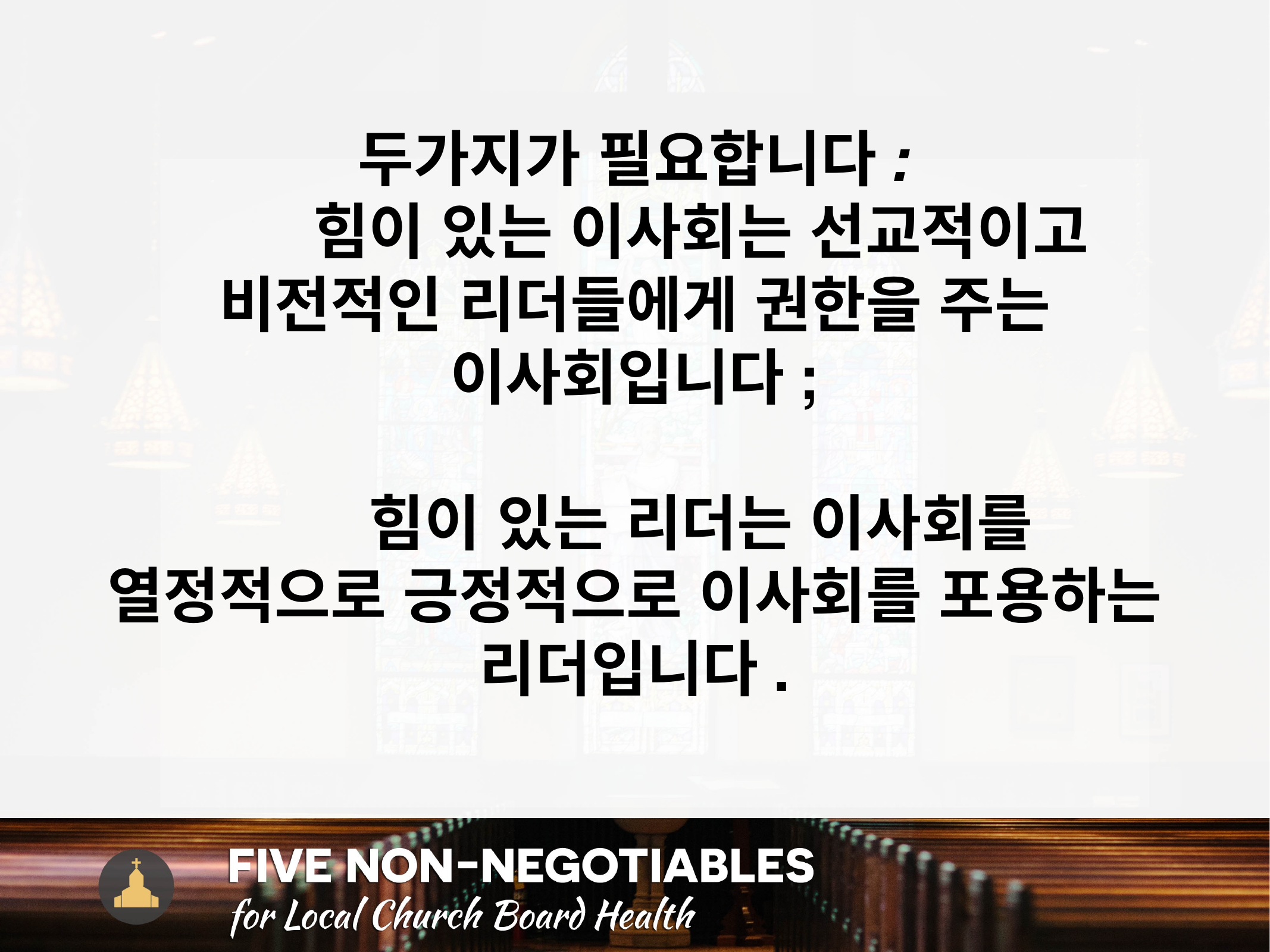

두가지가 필요합니다:
       힘이 있는 이사회는 선교적이고 비전적인 리더들에게 권한을 주는 이사회입니다;

       힘이 있는 리더는 이사회를 열정적으로 긍정적으로 이사회를 포용하는 리더입니다.